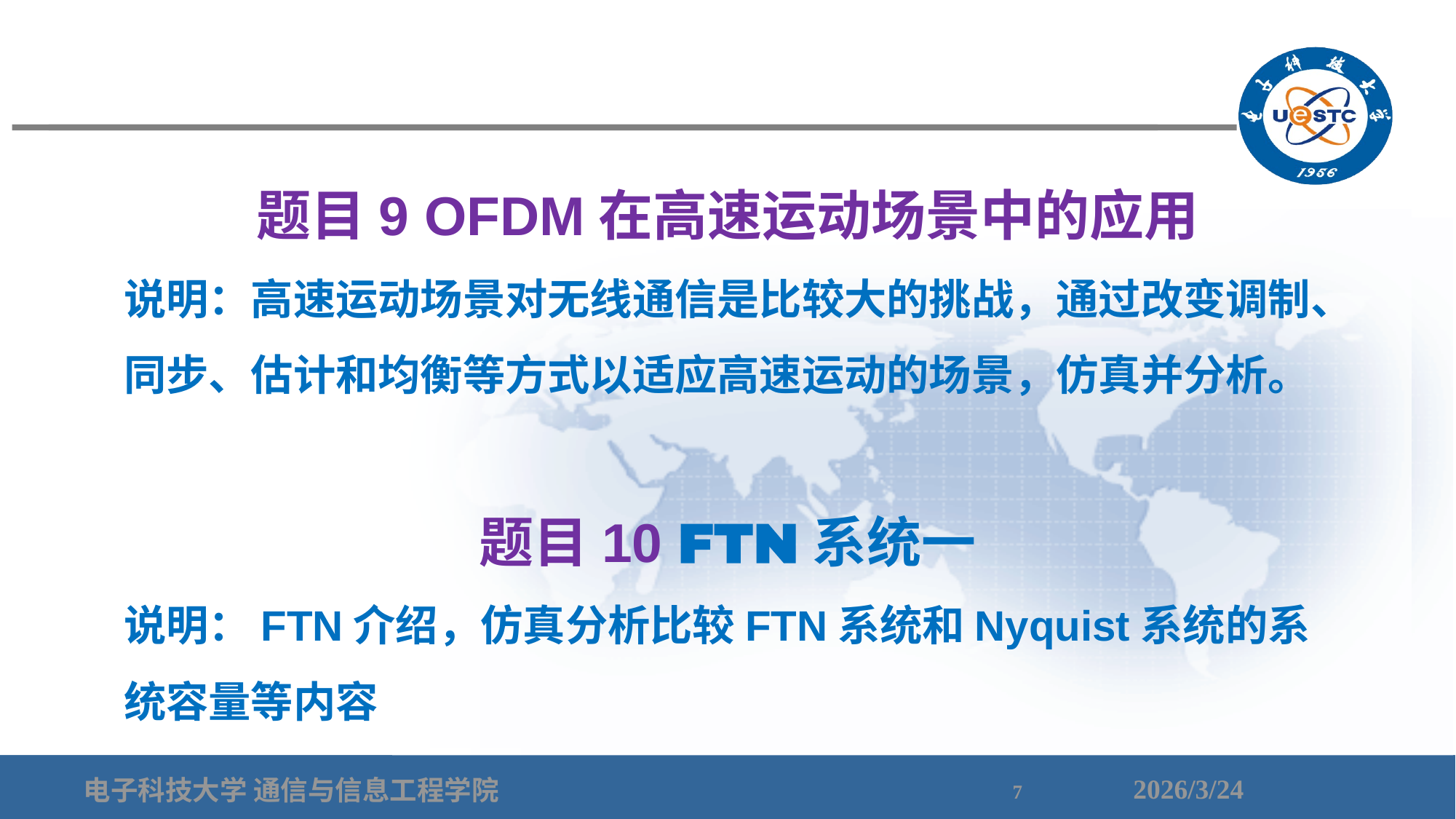

题目9 OFDM在高速运动场景中的应用
说明：高速运动场景对无线通信是比较大的挑战，通过改变调制、同步、估计和均衡等方式以适应高速运动的场景，仿真并分析。
题目10 FTN系统一
说明：FTN介绍，仿真分析比较FTN系统和Nyquist系统的系统容量等内容